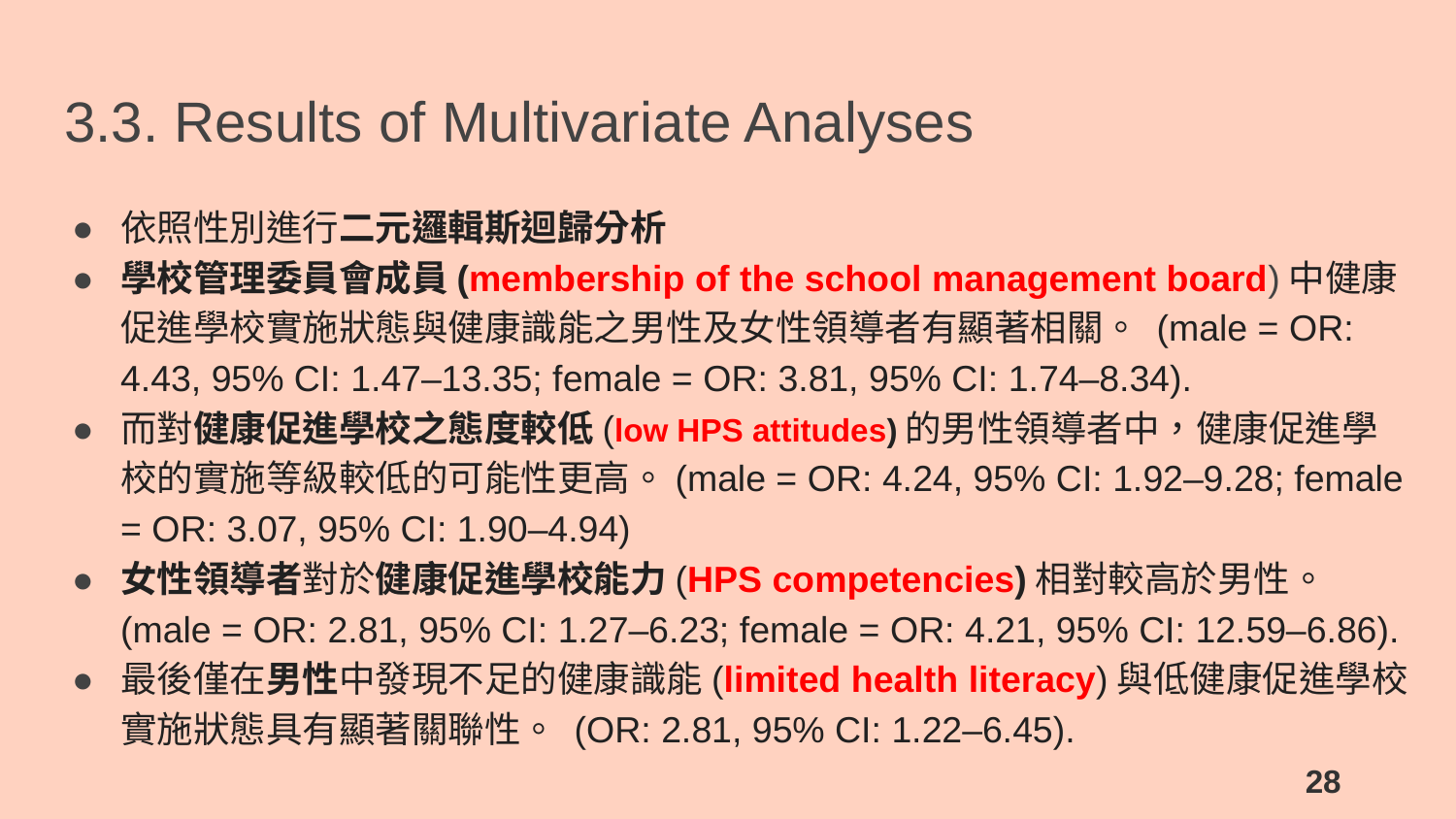

# 3.3. Results of Multivariate Analyses
依照性別進行二元邏輯斯迴歸分析
學校管理委員會成員(membership of the school management board)中健康促進學校實施狀態與健康識能之男性及女性領導者有顯著相關。 (male = OR: 4.43, 95% CI: 1.47–13.35; female = OR: 3.81, 95% CI: 1.74–8.34).
而對健康促進學校之態度較低(low HPS attitudes)的男性領導者中，健康促進學校的實施等級較低的可能性更高。(male = OR: 4.24, 95% CI: 1.92–9.28; female = OR: 3.07, 95% CI: 1.90–4.94)
女性領導者對於健康促進學校能力(HPS competencies)相對較高於男性。 (male = OR: 2.81, 95% CI: 1.27–6.23; female = OR: 4.21, 95% CI: 12.59–6.86).
最後僅在男性中發現不足的健康識能(limited health literacy)與低健康促進學校實施狀態具有顯著關聯性。 (OR: 2.81, 95% CI: 1.22–6.45).
28